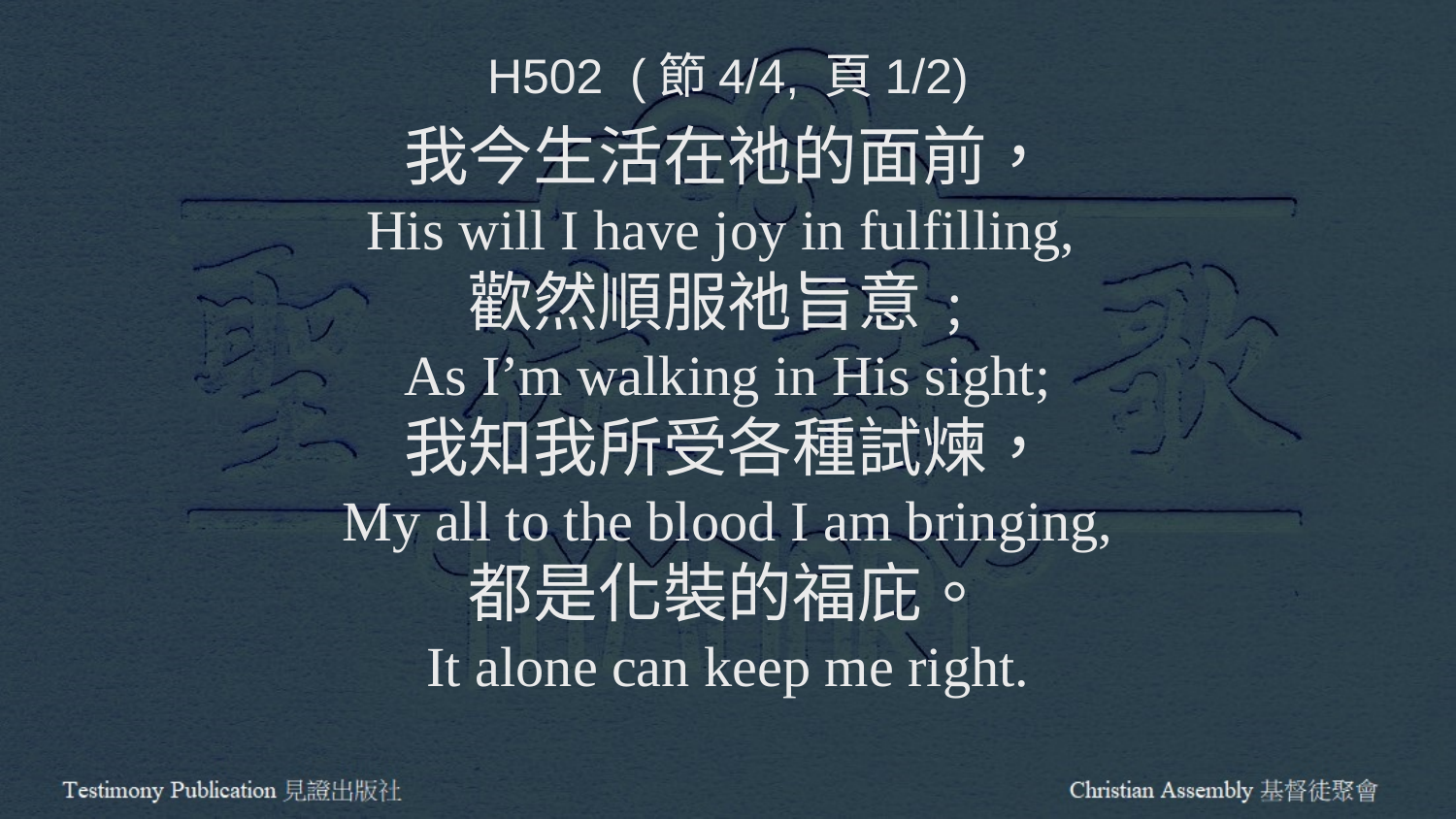

H502  (節4/4, 頁1/2)
我今生活在祂的面前，
His will I have joy in fulfilling,
歡然順服祂旨意﹔
As I’m walking in His sight;
我知我所受各種試煉，
My all to the blood I am bringing,
都是化裝的福庇。
It alone can keep me right.